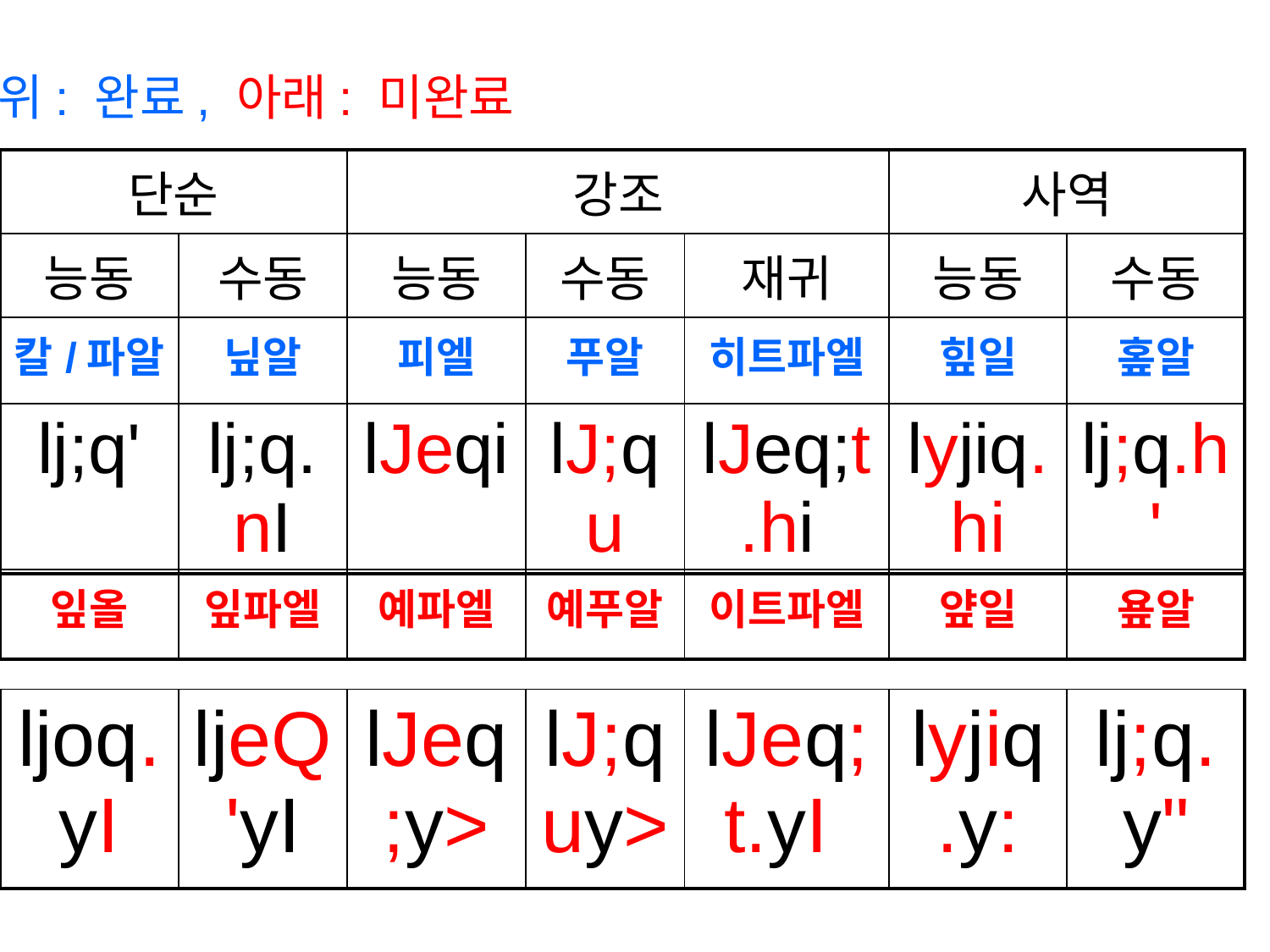

위: 완료, 아래: 미완료
| 단순 |  | 강조 |  |  | 사역 |  |
| --- | --- | --- | --- | --- | --- | --- |
| 능동 | 수동 | 능동 | 수동 | 재귀 | 능동 | 수동 |
| 칼/파알 | 닢알 | 피엘 | 푸알 | 히트파엘 | 힢일 | 홒알 |
| lj;q' | lj;q.nI | lJeqi | lJ;qu | lJeq;t.hi | lyjiq.hi | lj;q.h' |
| 잎올 | 잎파엘 | 예파엘 | 예푸알 | 이트파엘 | 얖일 | 욮알 |
| --- | --- | --- | --- | --- | --- | --- |
| ljoq.yI | ljeQ'yI | lJeq;y> | lJ;quy> | lJeq;t.yI | lyjiq.y: | lj;q.y" |
| --- | --- | --- | --- | --- | --- | --- |